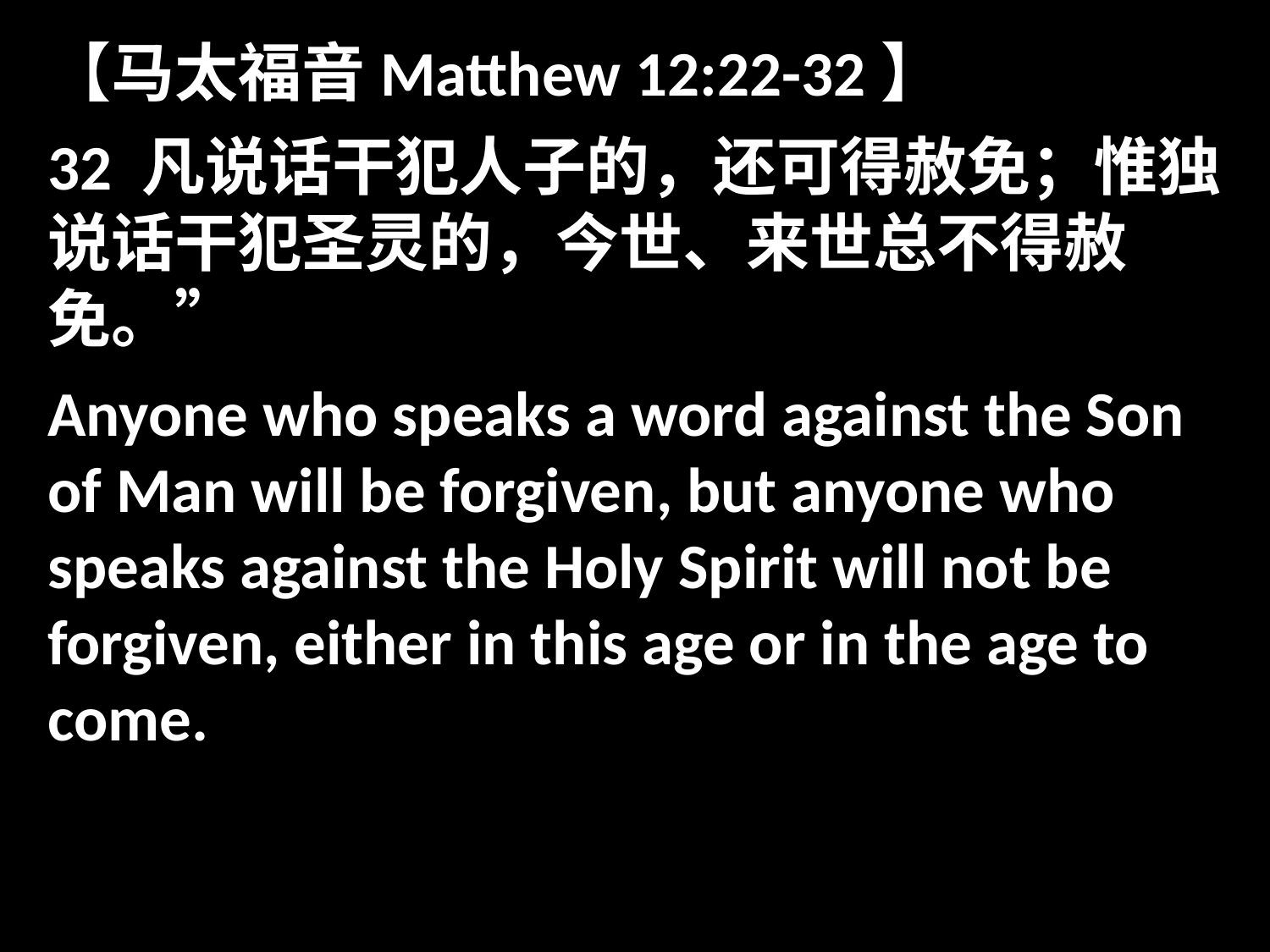

【马太福音Matthew 12:22-32】
32 凡说话干犯人子的，还可得赦免；惟独说话干犯圣灵的，今世、来世总不得赦免。”
Anyone who speaks a word against the Son of Man will be forgiven, but anyone who speaks against the Holy Spirit will not be forgiven, either in this age or in the age to come.